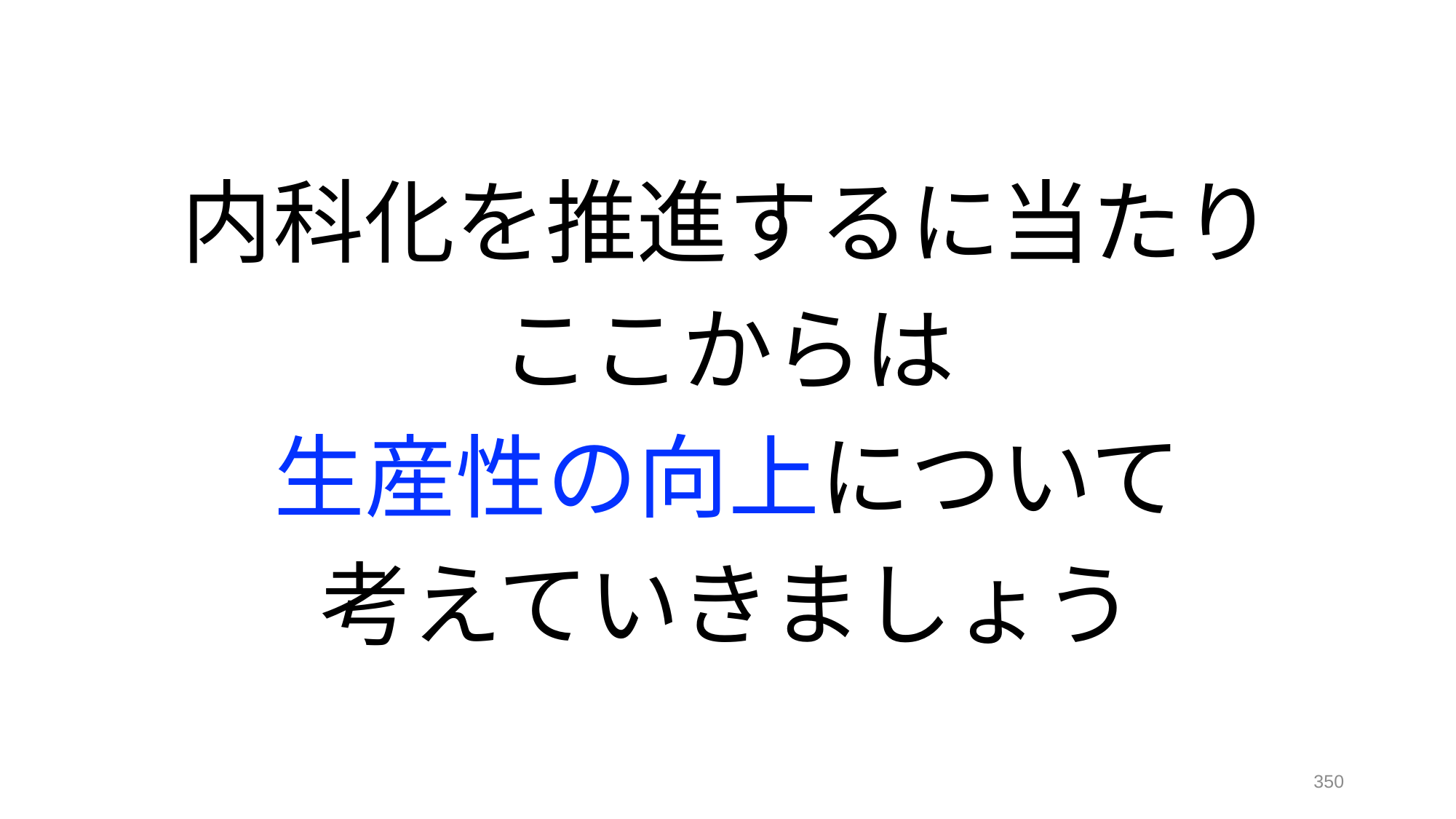

内科化を推進するに当たり
ここからは
生産性の向上について
考えていきましょう
350